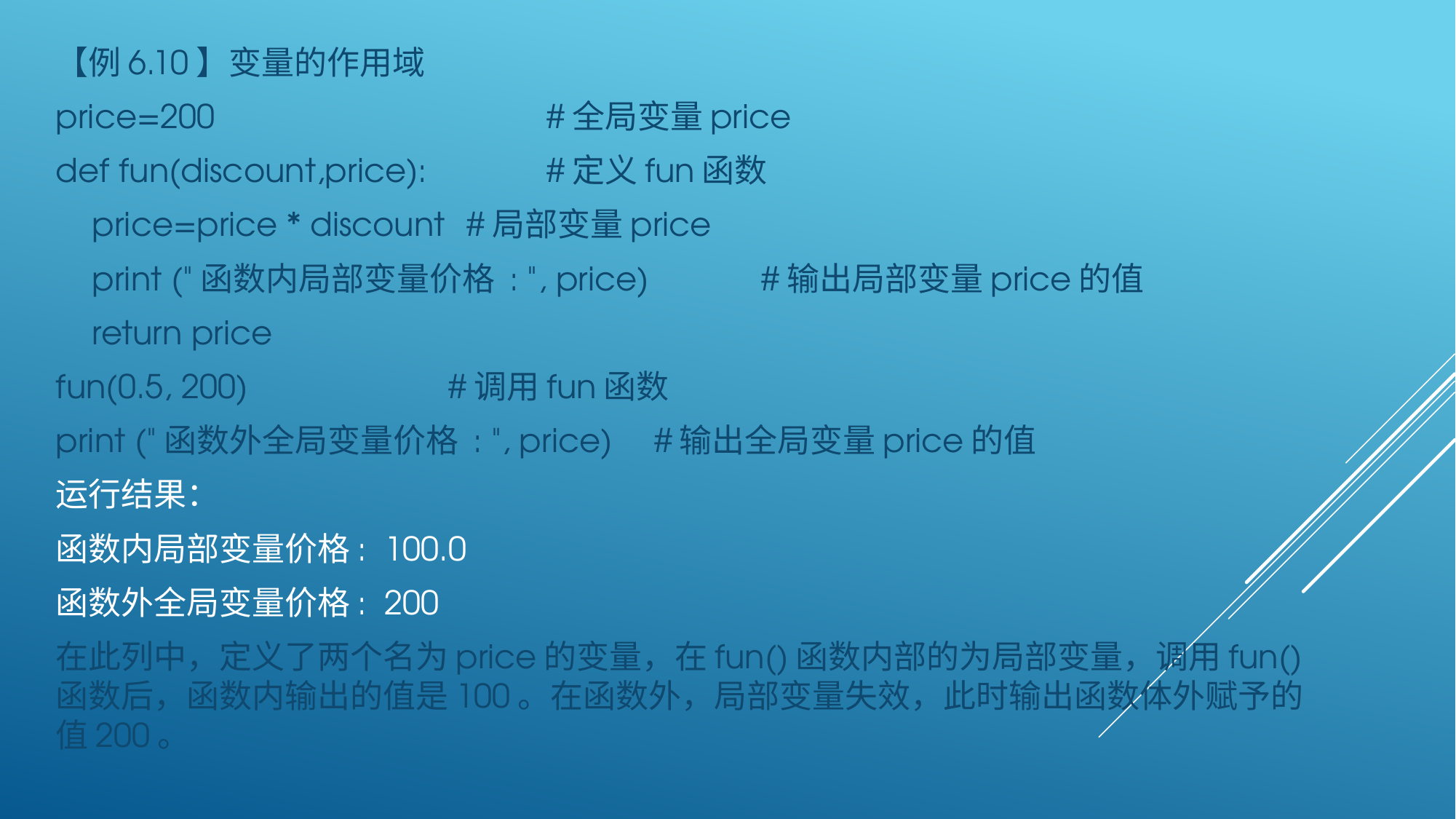

【例6.10】变量的作用域
price=200 				#全局变量price
def fun(discount,price):		#定义fun函数
    price=price * discount	  #局部变量price
    print ("函数内局部变量价格 : ", price)	  #输出局部变量price的值
    return price
fun(0.5, 200)			#调用fun函数
print ("函数外全局变量价格 : ", price)	 #输出全局变量price的值
运行结果：
函数内局部变量价格:  100.0
函数外全局变量价格:  200
在此列中，定义了两个名为price的变量，在fun()函数内部的为局部变量，调用fun()函数后，函数内输出的值是100。在函数外，局部变量失效，此时输出函数体外赋予的值200。